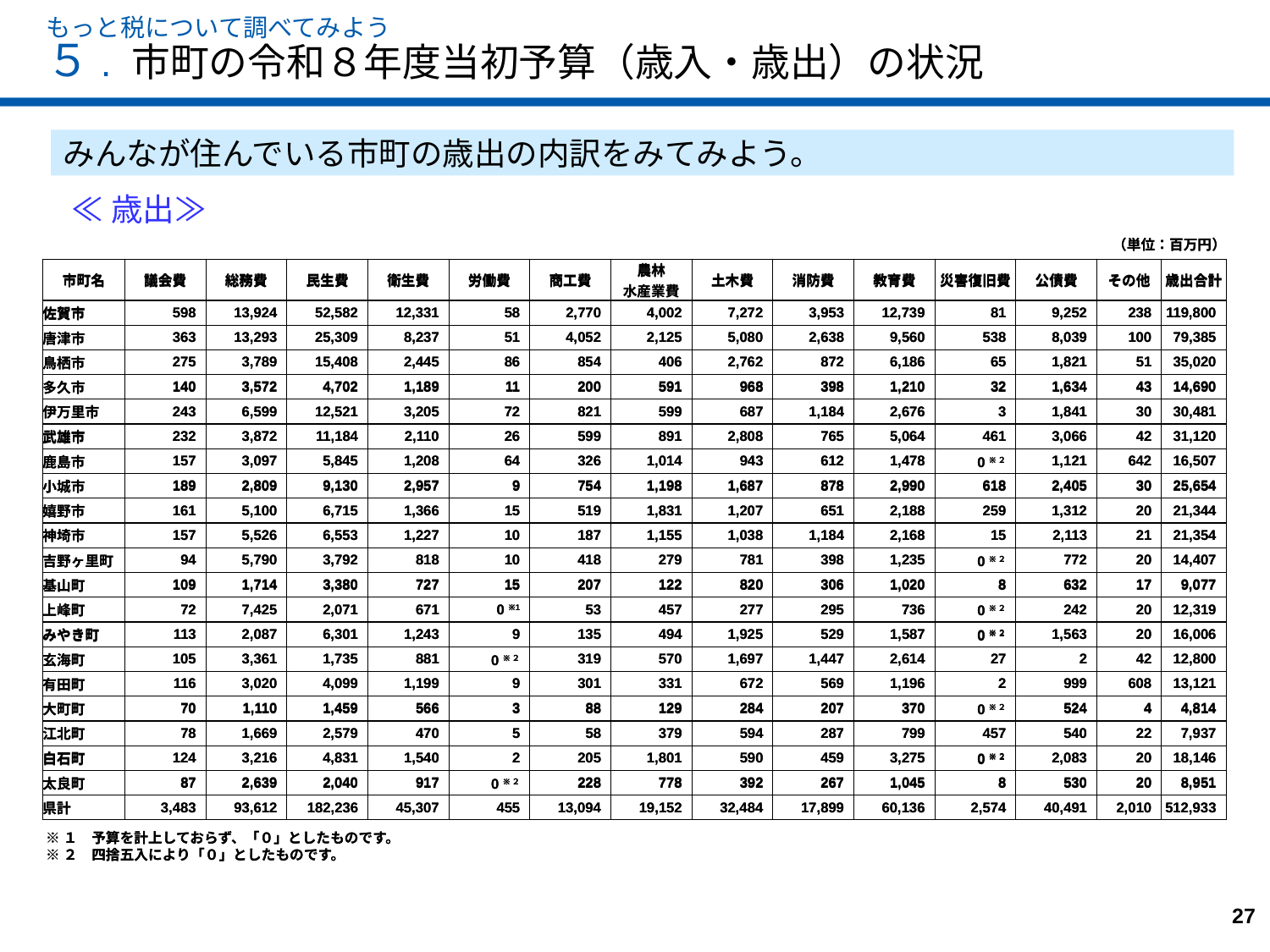

もっと税について調べてみよう
５. 市町の令和８年度当初予算（歳入・歳出）の状況
みんなが住んでいる市町の歳出の内訳をみてみよう。
≪歳出≫
|  |  |  |  |  |  |  |  |  |  |  |  |  | （単位：百万円） |  |
| --- | --- | --- | --- | --- | --- | --- | --- | --- | --- | --- | --- | --- | --- | --- |
| 市町名 | 議会費 | 総務費 | 民生費 | 衛生費 | 労働費 | 商工費 | 農林 水産業費 | 土木費 | 消防費 | 教育費 | 災害復旧費 | 公債費 | その他 | 歳出合計 |
| 佐賀市 | 598 | 13,924 | 52,582 | 12,331 | 58 | 2,770 | 4,002 | 7,272 | 3,953 | 12,739 | 81 | 9,252 | 238 | 119,800 |
| 唐津市 | 363 | 13,293 | 25,309 | 8,237 | 51 | 4,052 | 2,125 | 5,080 | 2,638 | 9,560 | 538 | 8,039 | 100 | 79,385 |
| 鳥栖市 | 275 | 3,789 | 15,408 | 2,445 | 86 | 854 | 406 | 2,762 | 872 | 6,186 | 65 | 1,821 | 51 | 35,020 |
| 多久市 | 140 | 3,572 | 4,702 | 1,189 | 11 | 200 | 591 | 968 | 398 | 1,210 | 32 | 1,634 | 43 | 14,690 |
| 伊万里市 | 243 | 6,599 | 12,521 | 3,205 | 72 | 821 | 599 | 687 | 1,184 | 2,676 | 3 | 1,841 | 30 | 30,481 |
| 武雄市 | 232 | 3,872 | 11,184 | 2,110 | 26 | 599 | 891 | 2,808 | 765 | 5,064 | 461 | 3,066 | 42 | 31,120 |
| 鹿島市 | 157 | 3,097 | 5,845 | 1,208 | 64 | 326 | 1,014 | 943 | 612 | 1,478 | 0 ※２ | 1,121 | 642 | 16,507 |
| 小城市 | 189 | 2,809 | 9,130 | 2,957 | 9 | 754 | 1,198 | 1,687 | 878 | 2,990 | 618 | 2,405 | 30 | 25,654 |
| 嬉野市 | 161 | 5,100 | 6,715 | 1,366 | 15 | 519 | 1,831 | 1,207 | 651 | 2,188 | 259 | 1,312 | 20 | 21,344 |
| 神埼市 | 157 | 5,526 | 6,553 | 1,227 | 10 | 187 | 1,155 | 1,038 | 1,184 | 2,168 | 15 | 2,113 | 21 | 21,354 |
| 吉野ヶ里町 | 94 | 5,790 | 3,792 | 818 | 10 | 418 | 279 | 781 | 398 | 1,235 | 0 ※２ | 772 | 20 | 14,407 |
| 基山町 | 109 | 1,714 | 3,380 | 727 | 15 | 207 | 122 | 820 | 306 | 1,020 | 8 | 632 | 17 | 9,077 |
| 上峰町 | 72 | 7,425 | 2,071 | 671 | 0 ※1 | 53 | 457 | 277 | 295 | 736 | 0 ※２ | 242 | 20 | 12,319 |
| みやき町 | 113 | 2,087 | 6,301 | 1,243 | 9 | 135 | 494 | 1,925 | 529 | 1,587 | 0 ※２ | 1,563 | 20 | 16,006 |
| 玄海町 | 105 | 3,361 | 1,735 | 881 | 0 ※２ | 319 | 570 | 1,697 | 1,447 | 2,614 | 27 | 2 | 42 | 12,800 |
| 有田町 | 116 | 3,020 | 4,099 | 1,199 | 9 | 301 | 331 | 672 | 569 | 1,196 | 2 | 999 | 608 | 13,121 |
| 大町町 | 70 | 1,110 | 1,459 | 566 | 3 | 88 | 129 | 284 | 207 | 370 | 0 ※２ | 524 | 4 | 4,814 |
| 江北町 | 78 | 1,669 | 2,579 | 470 | 5 | 58 | 379 | 594 | 287 | 799 | 457 | 540 | 22 | 7,937 |
| 白石町 | 124 | 3,216 | 4,831 | 1,540 | 2 | 205 | 1,801 | 590 | 459 | 3,275 | 0 ※２ | 2,083 | 20 | 18,146 |
| 太良町 | 87 | 2,639 | 2,040 | 917 | 0 ※２ | 228 | 778 | 392 | 267 | 1,045 | 8 | 530 | 20 | 8,951 |
| 県計 | 3,483 | 93,612 | 182,236 | 45,307 | 455 | 13,094 | 19,152 | 32,484 | 17,899 | 60,136 | 2,574 | 40,491 | 2,010 | 512,933 |
|  |  |  |  |  |  |  |  |  |  |  |  |  | （単位：百万円） |  |
| --- | --- | --- | --- | --- | --- | --- | --- | --- | --- | --- | --- | --- | --- | --- |
| 市町名 | 議会費 | 総務費 | 民生費 | 衛生費 | 労働費 | 商工費 | 農林 水産業費 | 土木費 | 消防費 | 教育費 | 災害復旧費 | 公債費 | その他 | 歳出合計 |
| 佐賀市 | 598 | 13,924 | 52,582 | 12,331 | 58 | 2,770 | 4,002 | 7,272 | 3,953 | 12,739 | 81 | 9,252 | 238 | 119,800 |
| 唐津市 | 363 | 13,293 | 25,309 | 8,237 | 51 | 4,052 | 2,125 | 5,080 | 2,638 | 9,560 | 538 | 8,039 | 100 | 79,385 |
| 鳥栖市 | 275 | 3,789 | 15,408 | 2,445 | 86 | 854 | 406 | 2,762 | 872 | 6,186 | 65 | 1,821 | 51 | 35,020 |
| 多久市 | 140 | 3,572 | 4,702 | 1,189 | 11 | 200 | 591 | 968 | 398 | 1,210 | 32 | 1,634 | 43 | 14,690 |
| 伊万里市 | 243 | 6,599 | 12,521 | 3,205 | 72 | 821 | 599 | 687 | 1,184 | 2,676 | 3 | 1,841 | 30 | 30,481 |
| 武雄市 | 232 | 3,872 | 11,184 | 2,110 | 26 | 599 | 891 | 2,808 | 765 | 5,064 | 461 | 3,066 | 42 | 31,120 |
| 鹿島市 | 157 | 3,097 | 5,845 | 1,208 | 64 | 326 | 1,014 | 943 | 612 | 1,478 | 0 ※２ | 1,121 | 642 | 16,507 |
| 小城市 | 189 | 2,809 | 9,130 | 2,957 | 9 | 754 | 1,198 | 1,687 | 878 | 2,990 | 618 | 2,405 | 30 | 25,654 |
| 嬉野市 | 161 | 5,100 | 6,715 | 1,366 | 15 | 519 | 1,831 | 1,207 | 651 | 2,188 | 259 | 1,312 | 20 | 21,344 |
| 神埼市 | 157 | 5,526 | 6,553 | 1,227 | 10 | 187 | 1,155 | 1,038 | 1,184 | 2,168 | 15 | 2,113 | 21 | 21,354 |
| 吉野ヶ里町 | 94 | 5,790 | 3,792 | 818 | 10 | 418 | 279 | 781 | 398 | 1,235 | 0 ※２ | 772 | 20 | 14,407 |
| 基山町 | 109 | 1,714 | 3,380 | 727 | 15 | 207 | 122 | 820 | 306 | 1,020 | 8 | 632 | 17 | 9,077 |
| 上峰町 | 72 | 7,425 | 2,071 | 671 | 0 ※1 | 53 | 457 | 277 | 295 | 736 | 0 ※２ | 242 | 20 | 12,319 |
| みやき町 | 113 | 2,087 | 6,301 | 1,243 | 9 | 135 | 494 | 1,925 | 529 | 1,587 | 0 ※２ | 1,563 | 20 | 16,006 |
| 玄海町 | 105 | 3,361 | 1,735 | 881 | 0 ※２ | 319 | 570 | 1,697 | 1,447 | 2,614 | 27 | 2 | 42 | 12,800 |
| 有田町 | 116 | 3,020 | 4,099 | 1,199 | 9 | 301 | 331 | 672 | 569 | 1,196 | 2 | 999 | 608 | 13,121 |
| 大町町 | 70 | 1,110 | 1,459 | 566 | 3 | 88 | 129 | 284 | 207 | 370 | 0 ※２ | 524 | 4 | 4,814 |
| 江北町 | 78 | 1,669 | 2,579 | 470 | 5 | 58 | 379 | 594 | 287 | 799 | 457 | 540 | 22 | 7,937 |
| 白石町 | 124 | 3,216 | 4,831 | 1,540 | 2 | 205 | 1,801 | 590 | 459 | 3,275 | 0 ※２ | 2,083 | 20 | 18,146 |
| 太良町 | 87 | 2,639 | 2,040 | 917 | 0 ※２ | 228 | 778 | 392 | 267 | 1,045 | 8 | 530 | 20 | 8,951 |
| 県計 | 3,483 | 93,612 | 182,236 | 45,307 | 455 | 13,094 | 19,152 | 32,484 | 17,899 | 60,136 | 2,574 | 40,491 | 2,010 | 512,933 |
※１　予算を計上しておらず、「０」としたものです。
※２　四捨五入により「０」としたものです。
※１　予算を計上しておらず、「０」としたものです。
※２　四捨五入により「０」としたものです。
27